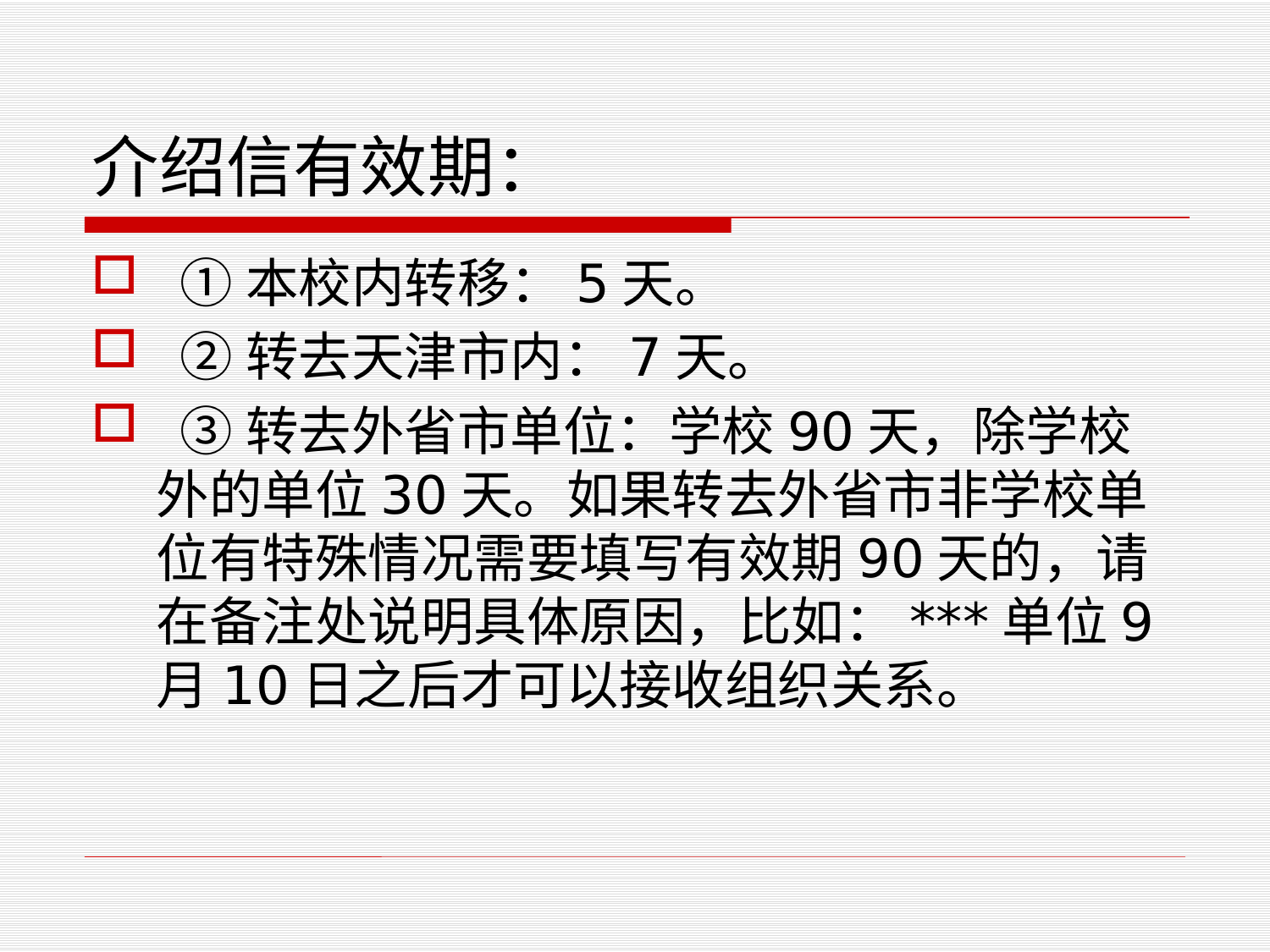

# 介绍信有效期：
  ①本校内转移：5天。
  ②转去天津市内：7天。
  ③转去外省市单位：学校90天，除学校外的单位30天。如果转去外省市非学校单位有特殊情况需要填写有效期90天的，请在备注处说明具体原因，比如：***单位9月10日之后才可以接收组织关系。